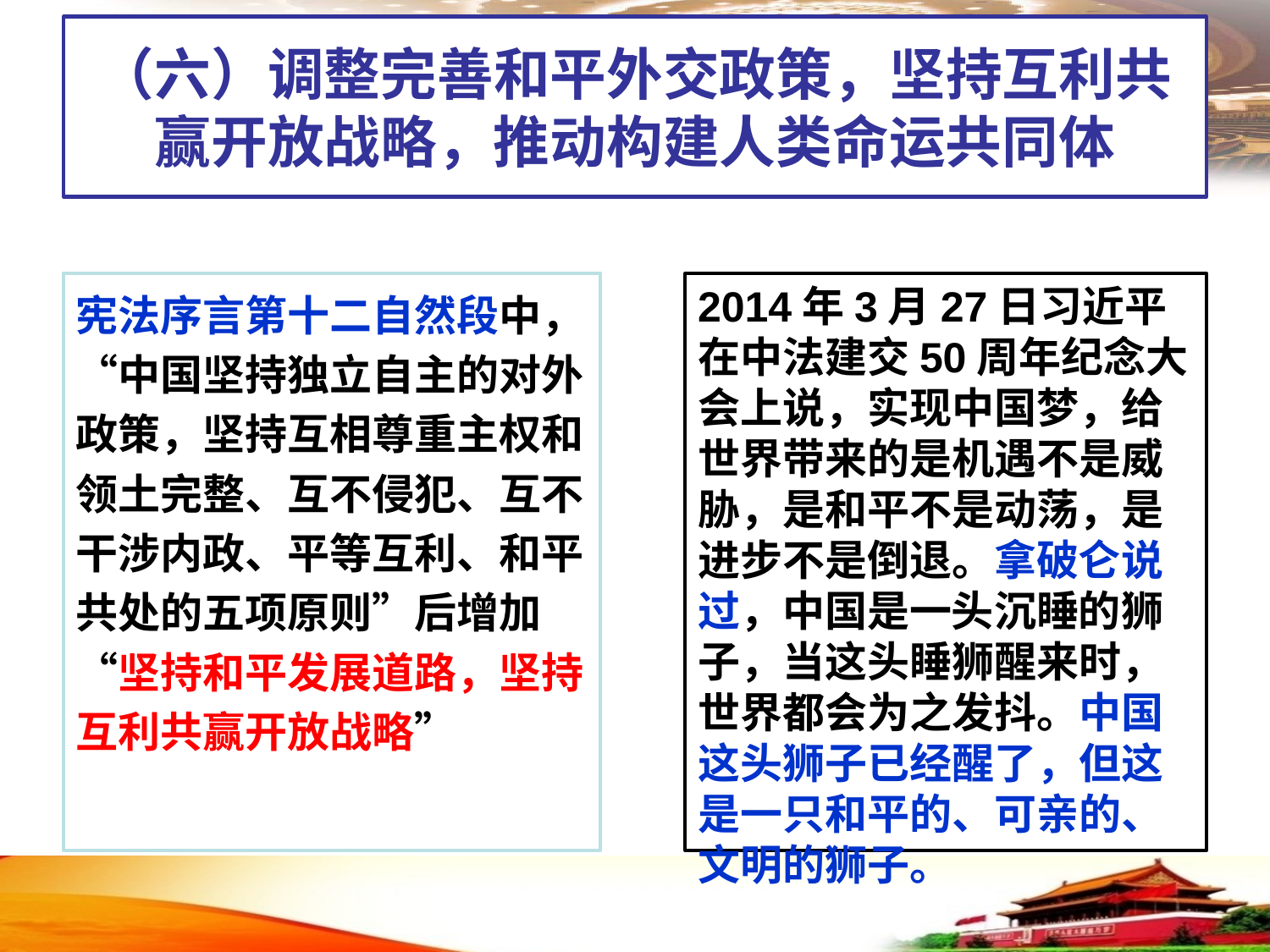

# （六）调整完善和平外交政策，坚持互利共赢开放战略，推动构建人类命运共同体
宪法序言第十二自然段中，“中国坚持独立自主的对外政策，坚持互相尊重主权和领土完整、互不侵犯、互不干涉内政、平等互利、和平共处的五项原则”后增加“坚持和平发展道路，坚持互利共赢开放战略”

2014年3月27日习近平在中法建交50周年纪念大会上说，实现中国梦，给世界带来的是机遇不是威胁，是和平不是动荡，是进步不是倒退。拿破仑说过，中国是一头沉睡的狮子，当这头睡狮醒来时，世界都会为之发抖。中国这头狮子已经醒了，但这是一只和平的、可亲的、文明的狮子。